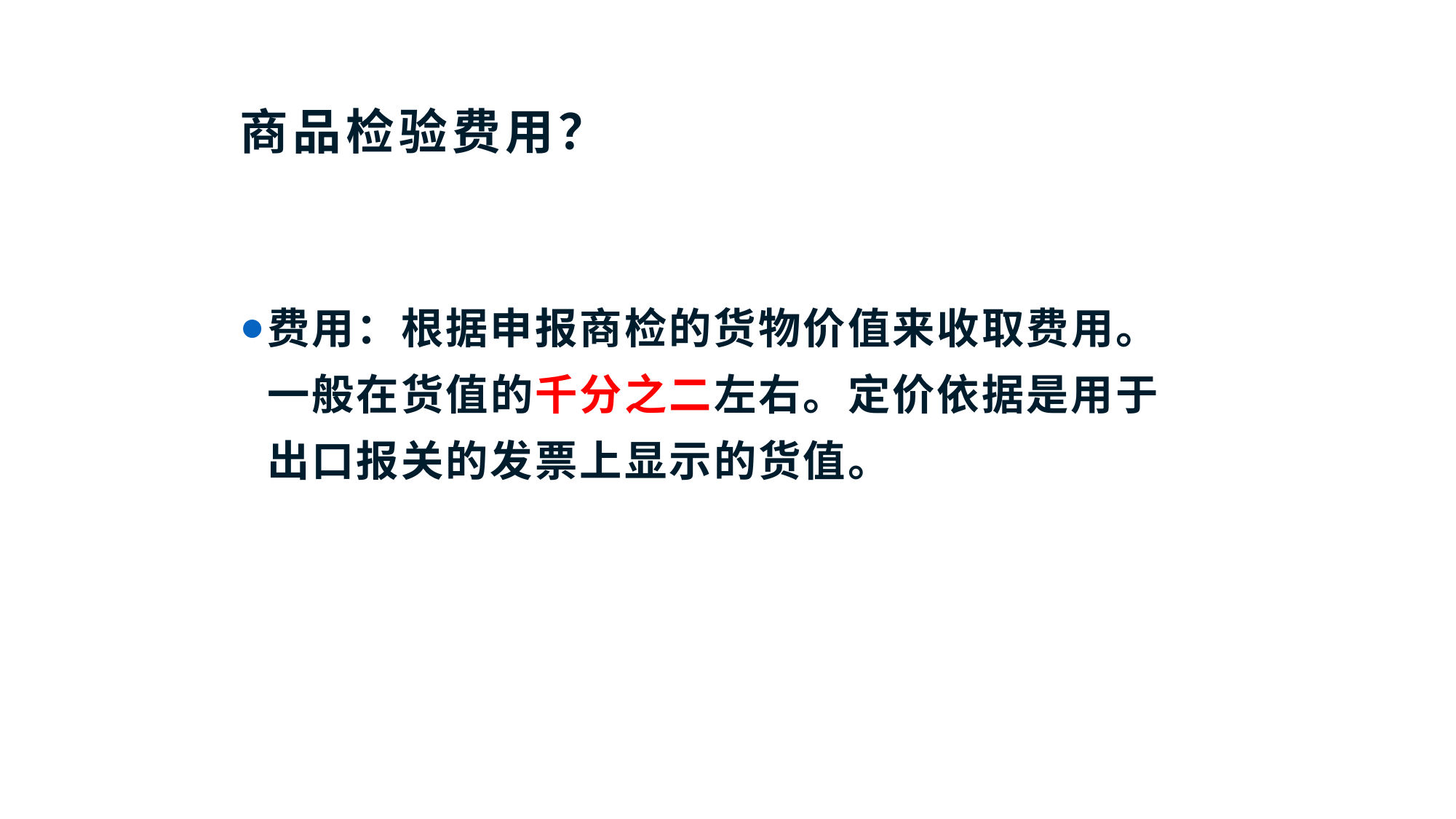

商品检验费用？
费用：根据申报商检的货物价值来收取费用。一般在货值的千分之二左右。定价依据是用于出口报关的发票上显示的货值。